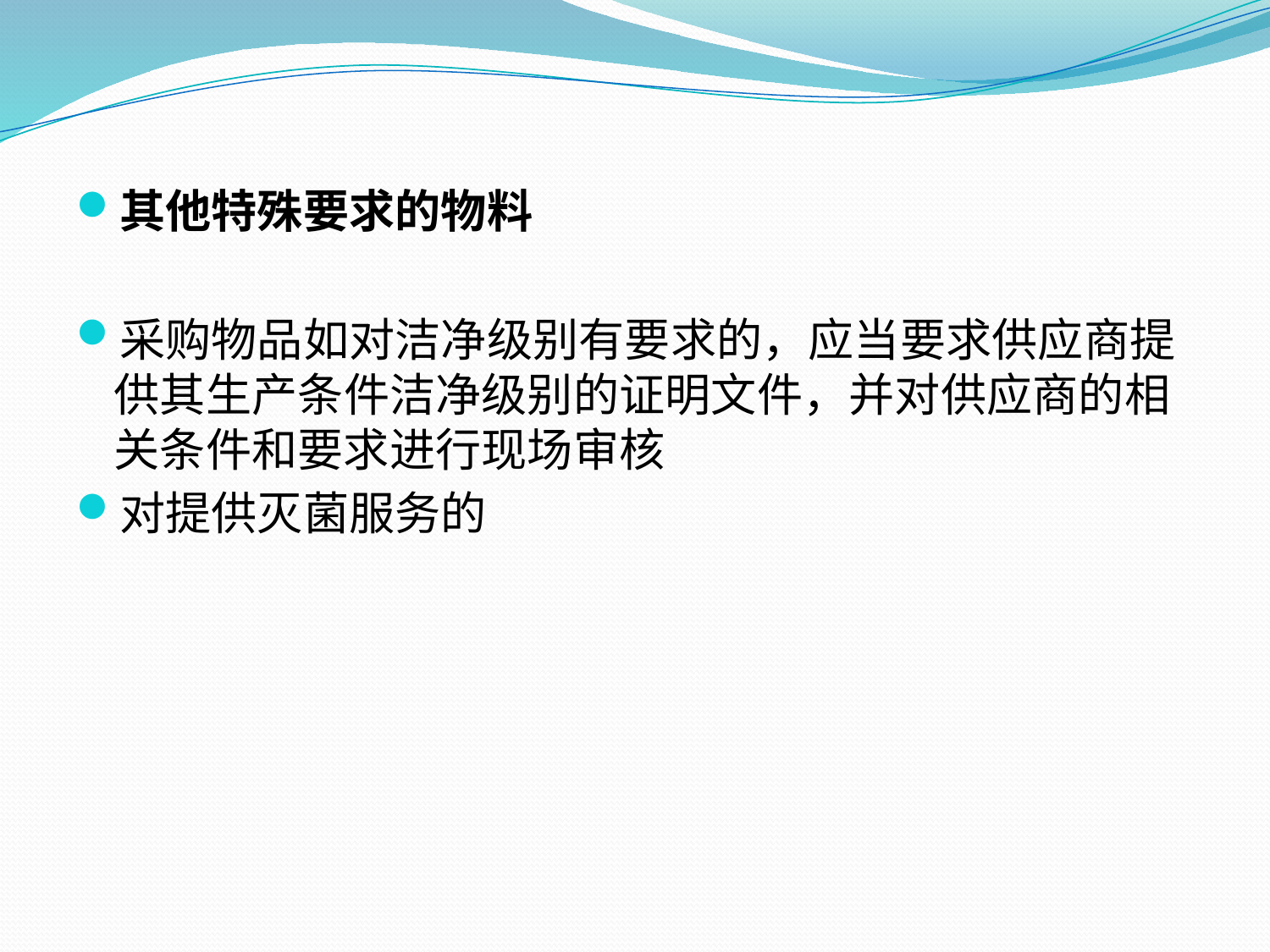

其他特殊要求的物料

采购物品如对洁净级别有要求的，应当要求供应商提供其生产条件洁净级别的证明文件，并对供应商的相关条件和要求进行现场审核
对提供灭菌服务的